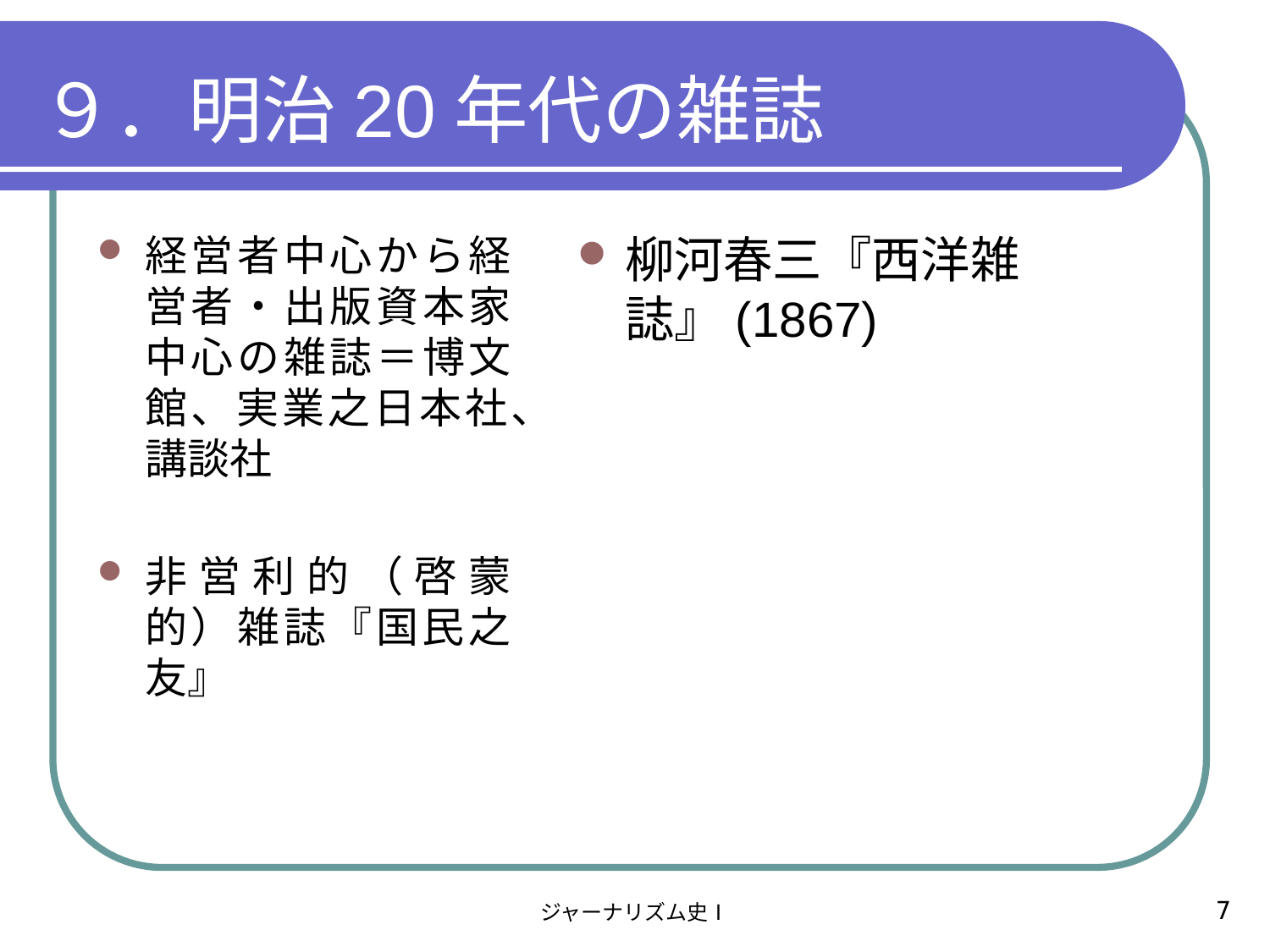

９．明治20年代の雑誌
経営者中心から経営者・出版資本家中心の雑誌＝博文館、実業之日本社、講談社

非営利的（啓蒙的）雑誌『国民之友』
柳河春三『西洋雑誌』(1867)

7
ジャーナリズム史Ⅰ